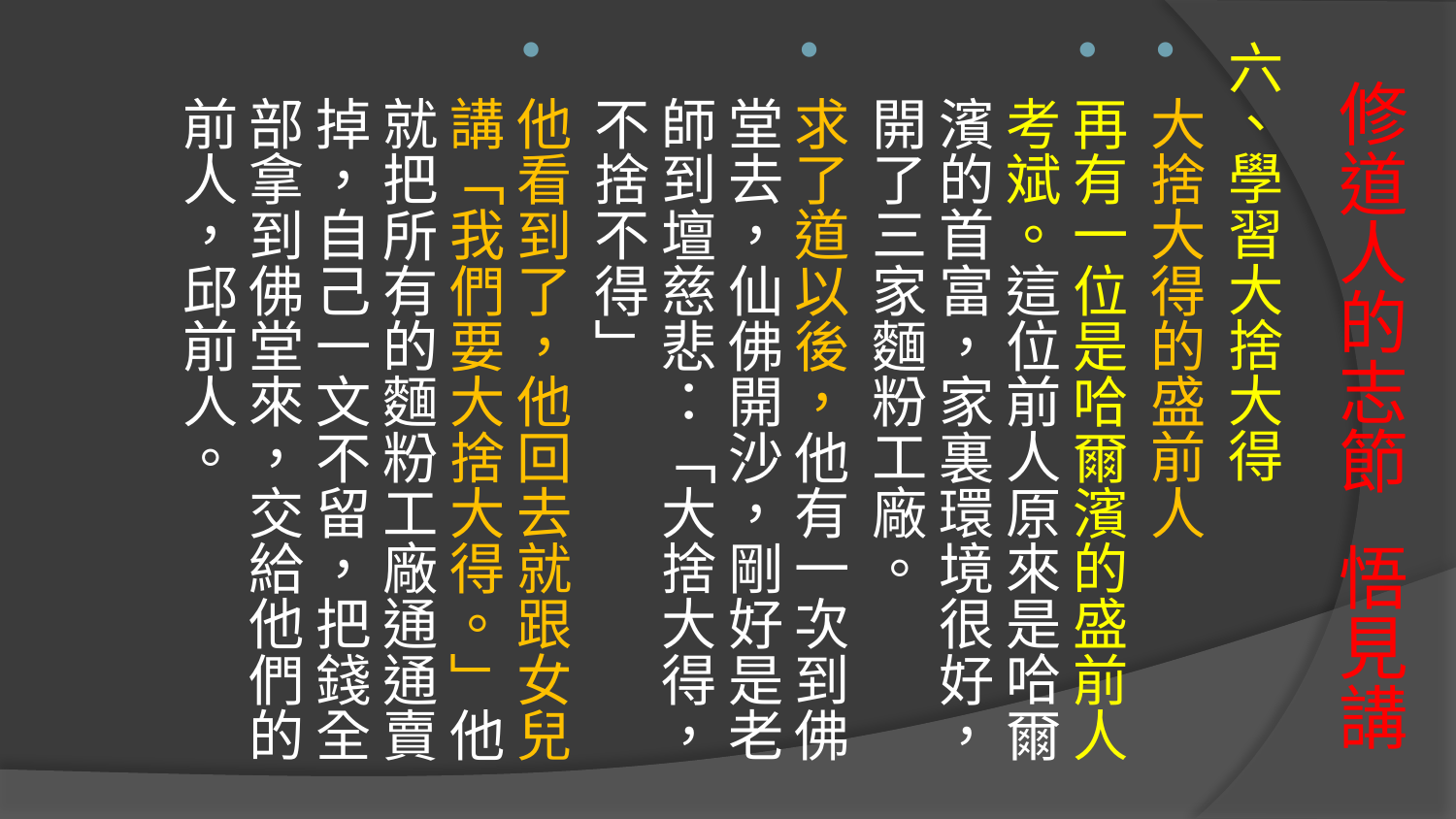

六、學習大捨大得
大捨大得的盛前人
再有一位是哈爾濱的盛前人考斌。這位前人原來是哈爾濱的首富，家裏環境很好，開了三家麵粉工廠。
求了道以後，他有一次到佛堂去，仙佛開沙，剛好是老師到壇慈悲：﹁大捨大得，不捨不得﹂
他看到了，他回去就跟女兒講﹁我們要大捨大得。﹂他就把所有的麵粉工廠通通賣掉，自己一文不留，把錢全部拿到佛堂來，交給他們的前人，邱前人。

# 修道人的志節   悟見講